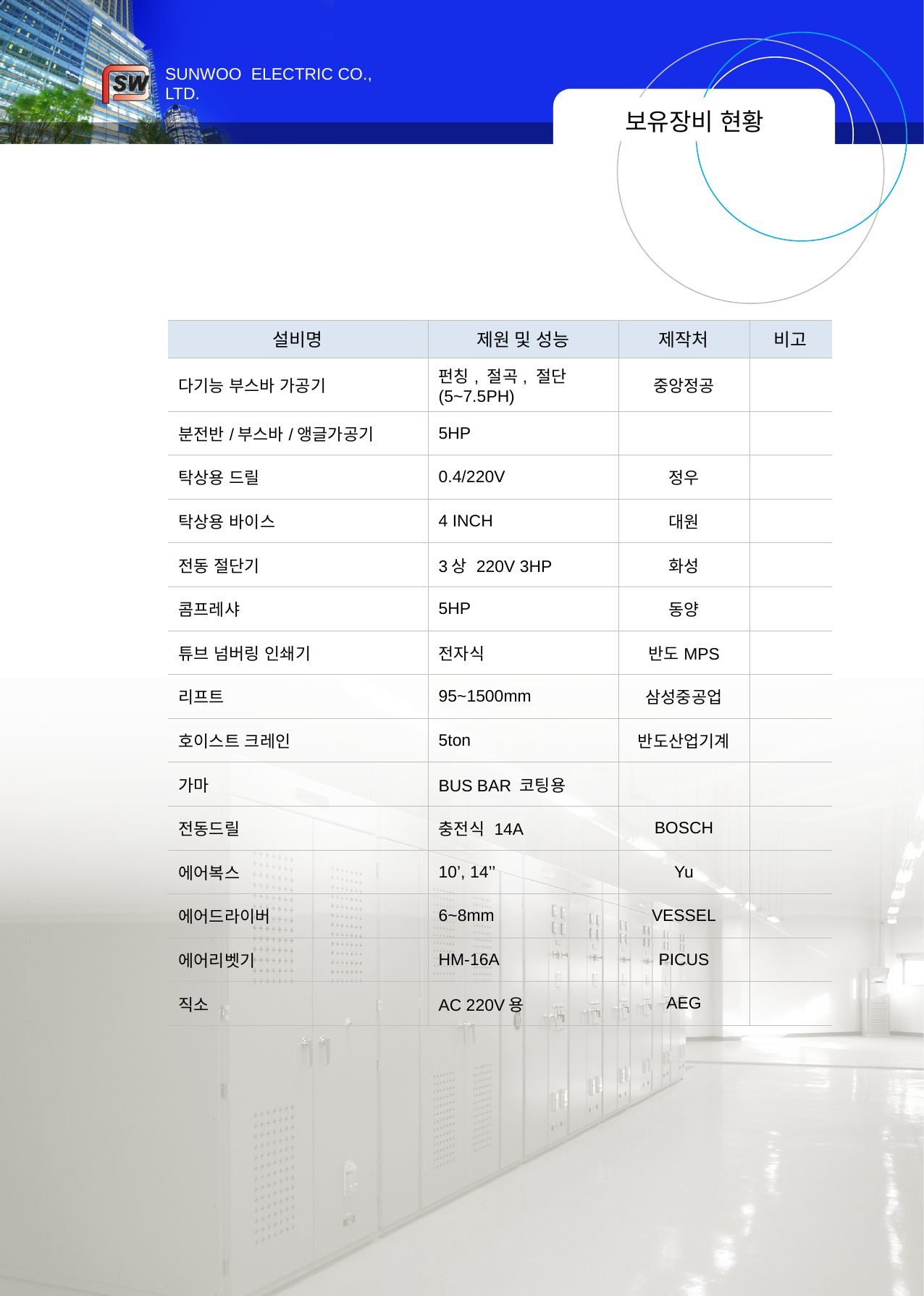

# 보유장비 현황
| 설비명 | 제원 및 성능 | 제작처 | 비고 |
| --- | --- | --- | --- |
| 다기능 부스바 가공기 | 펀칭, 절곡, 절단 (5~7.5PH) | 중앙정공 |  |
| 분전반/부스바/앵글가공기 | 5HP |  |  |
| 탁상용 드릴 | 0.4/220V | 정우 |  |
| 탁상용 바이스 | 4 INCH | 대원 |  |
| 전동 절단기 | 3상 220V 3HP | 화성 |  |
| 콤프레샤 | 5HP | 동양 |  |
| 튜브 넘버링 인쇄기 | 전자식 | 반도MPS |  |
| 리프트 | 95~1500mm | 삼성중공업 |  |
| 호이스트 크레인 | 5ton | 반도산업기계 |  |
| 가마 | BUS BAR 코팅용 |  |  |
| 전동드릴 | 충전식 14A | BOSCH |  |
| 에어복스 | 10’, 14’’ | Yu |  |
| 에어드라이버 | 6~8mm | VESSEL |  |
| 에어리벳기 | HM-16A | PICUS |  |
| 직소 | AC 220V용 | AEG |  |